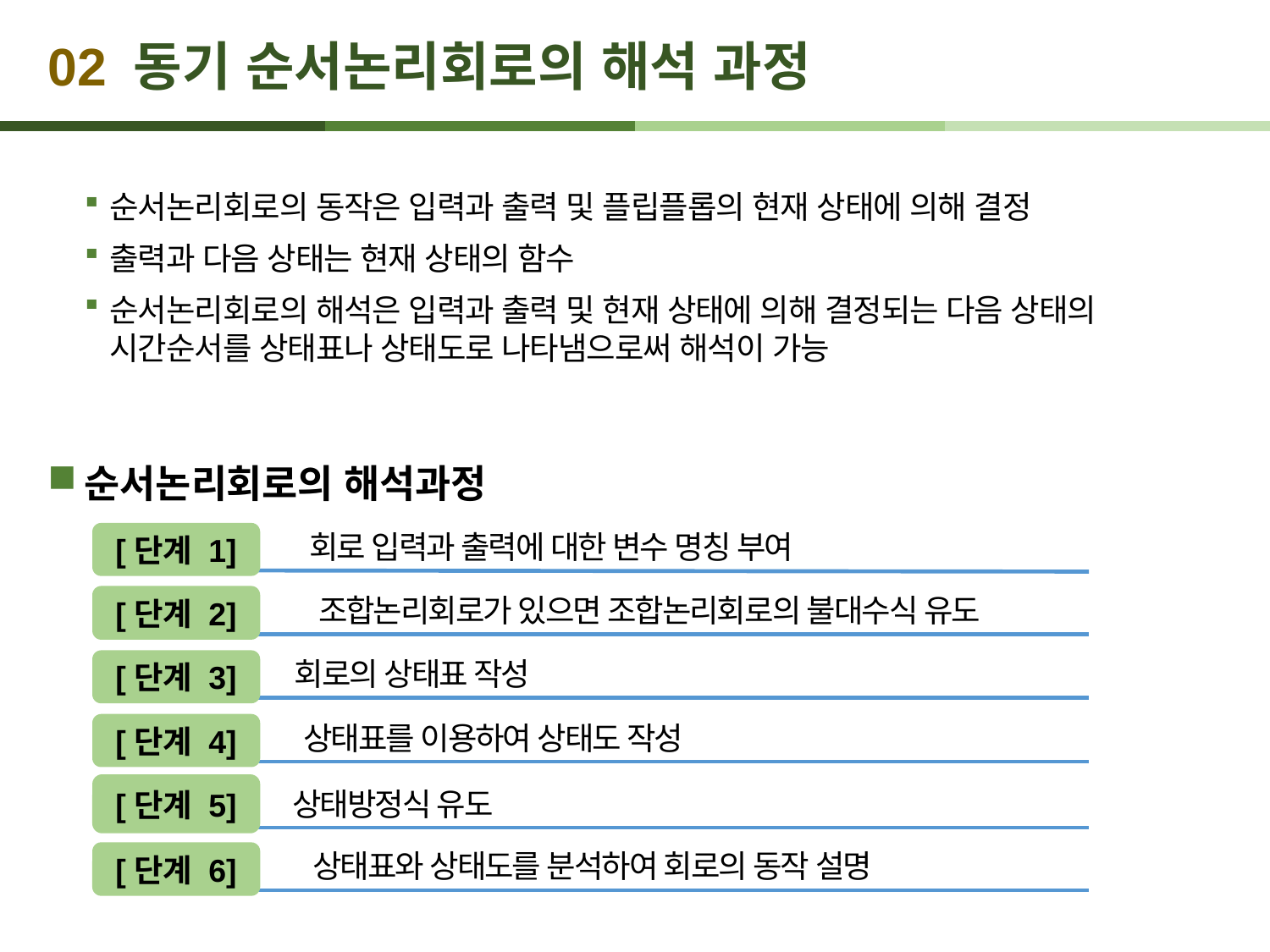

# 02 동기 순서논리회로의 해석 과정

순서논리회로의 동작은 입력과 출력 및 플립플롭의 현재 상태에 의해 결정
출력과 다음 상태는 현재 상태의 함수
순서논리회로의 해석은 입력과 출력 및 현재 상태에 의해 결정되는 다음 상태의 시간순서를 상태표나 상태도로 나타냄으로써 해석이 가능

순서논리회로의 해석과정

회로 입력과 출력에 대한 변수 명칭 부여
[단계 1]
조합논리회로가 있으면 조합논리회로의 불대수식 유도
[단계 2]
회로의 상태표 작성
[단계 3]
상태표를 이용하여 상태도 작성
[단계 4]
[단계 5]
상태방정식 유도
상태표와 상태도를 분석하여 회로의 동작 설명
[단계 6]